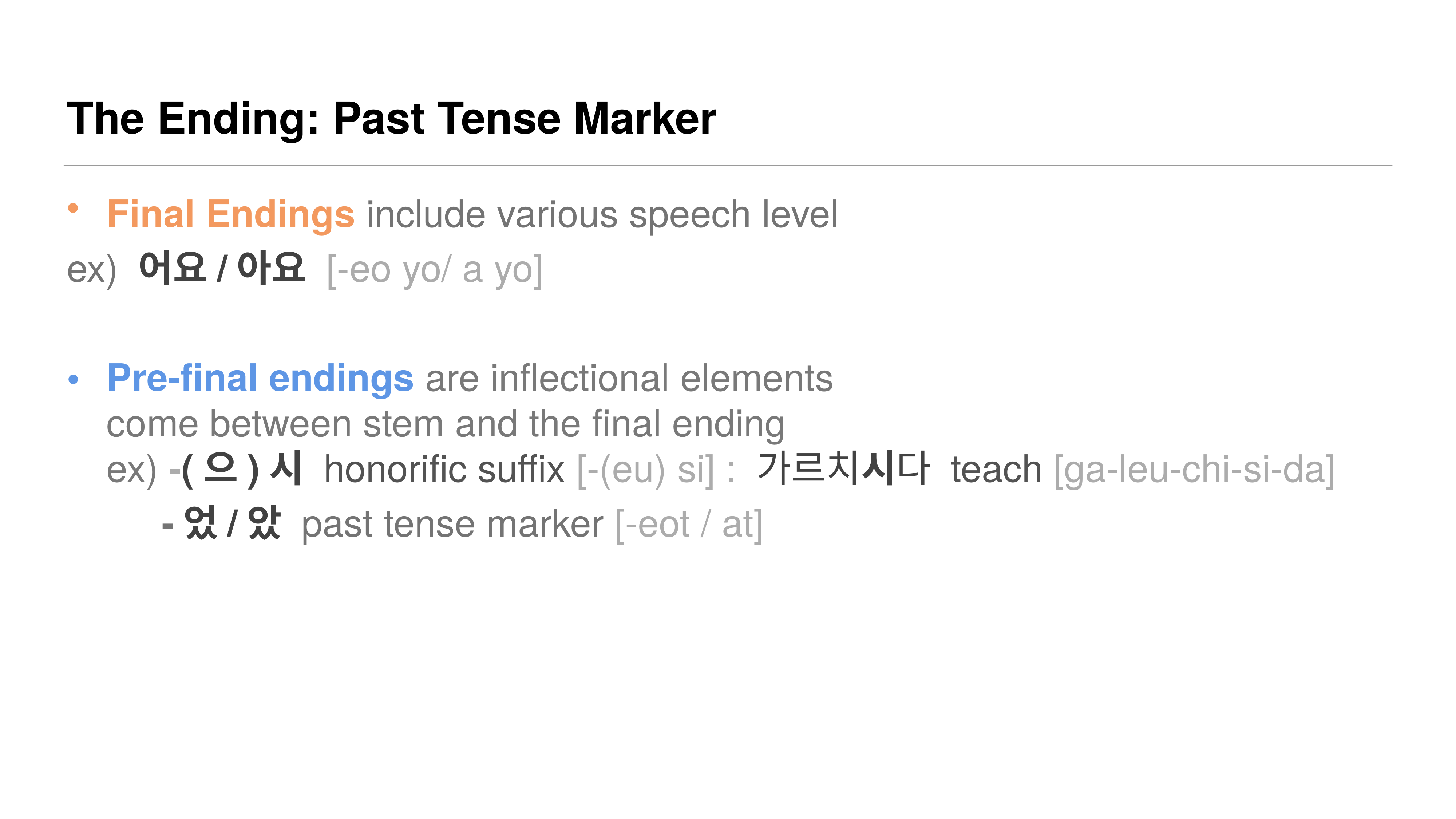

# The Ending: Past Tense Marker
Final Endings include various speech level
ex) 어요/아요 [-eo yo/ a yo]

Pre-final endings are inflectional elements
come between stem and the final ending
ex) -(으)시 honorific suffix [-(eu) si] : 가르치시다 teach [ga-leu-chi-si-da]
         -었/았 past tense marker [-eot / at]